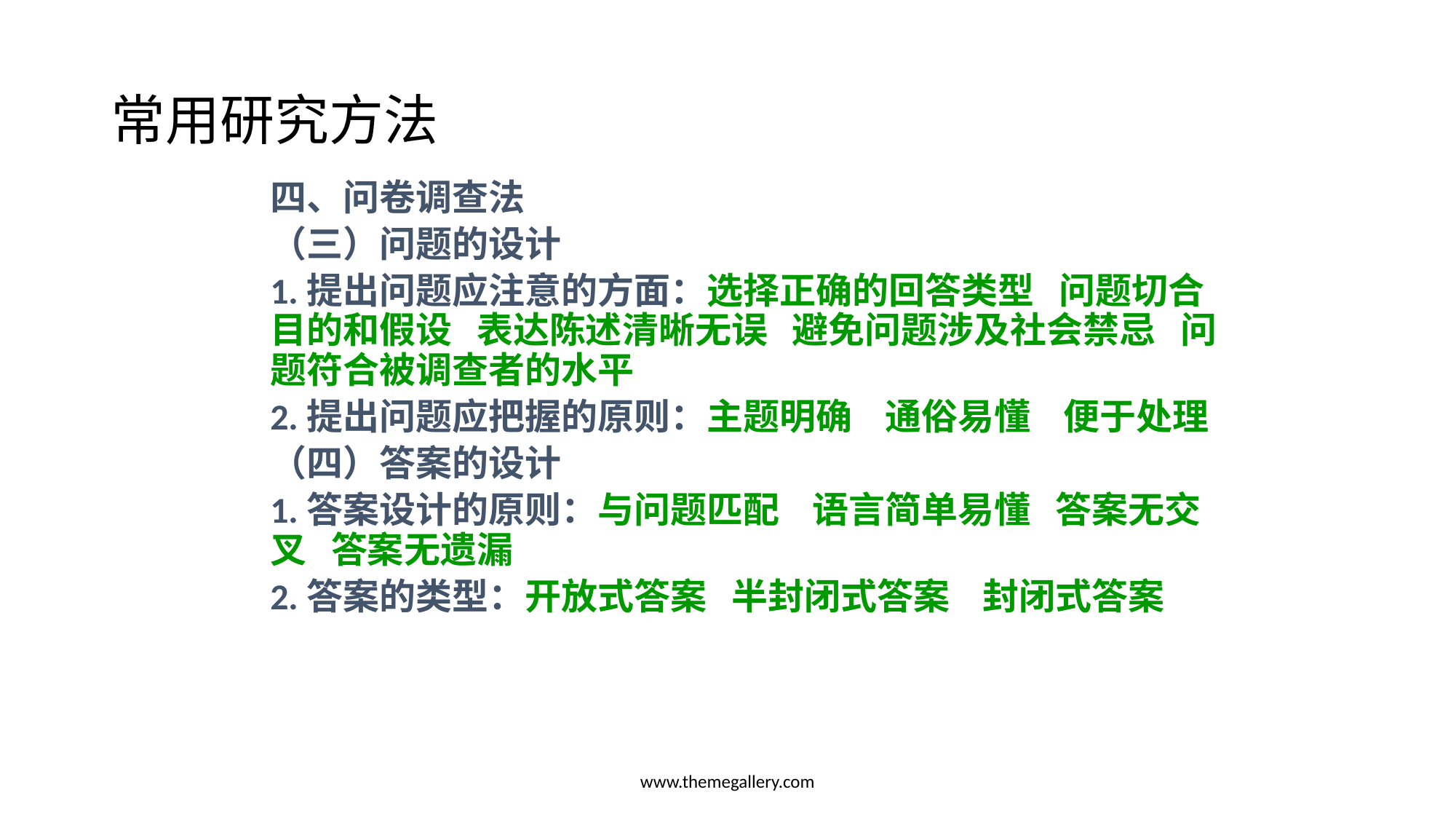

# 常用研究方法

四、问卷调查法
（三）问题的设计
1.提出问题应注意的方面：选择正确的回答类型   问题切合目的和假设   表达陈述清晰无误   避免问题涉及社会禁忌   问题符合被调查者的水平
2.提出问题应把握的原则：主题明确    通俗易懂    便于处理
（四）答案的设计
1.答案设计的原则：与问题匹配    语言简单易懂   答案无交叉   答案无遗漏
2.答案的类型：开放式答案   半封闭式答案    封闭式答案

www.themegallery.com